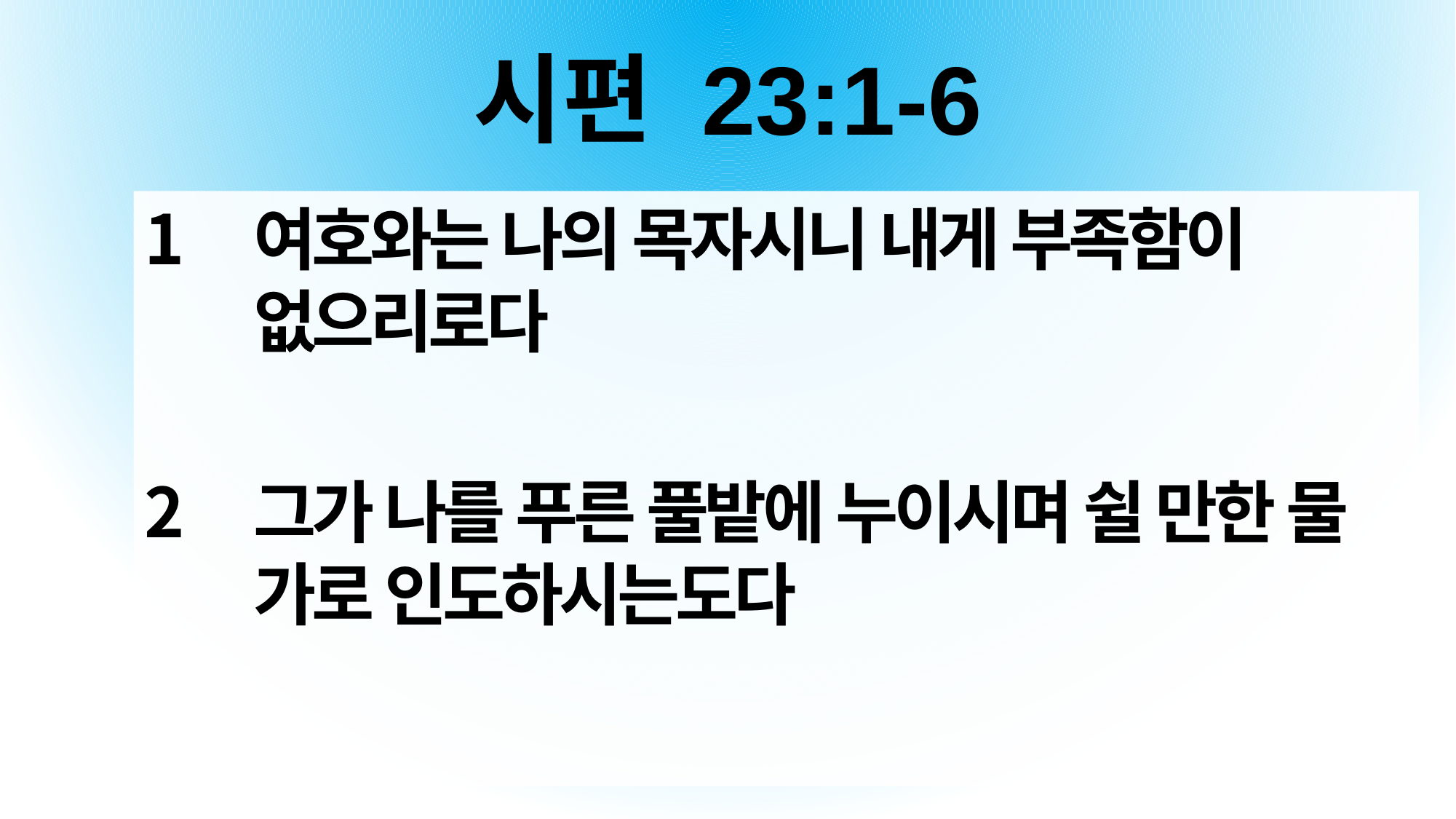

# 시편 23:1-6
여호와는 나의 목자시니 내게 부족함이 없으리로다

그가 나를 푸른 풀밭에 누이시며 쉴 만한 물 가로 인도하시는도다